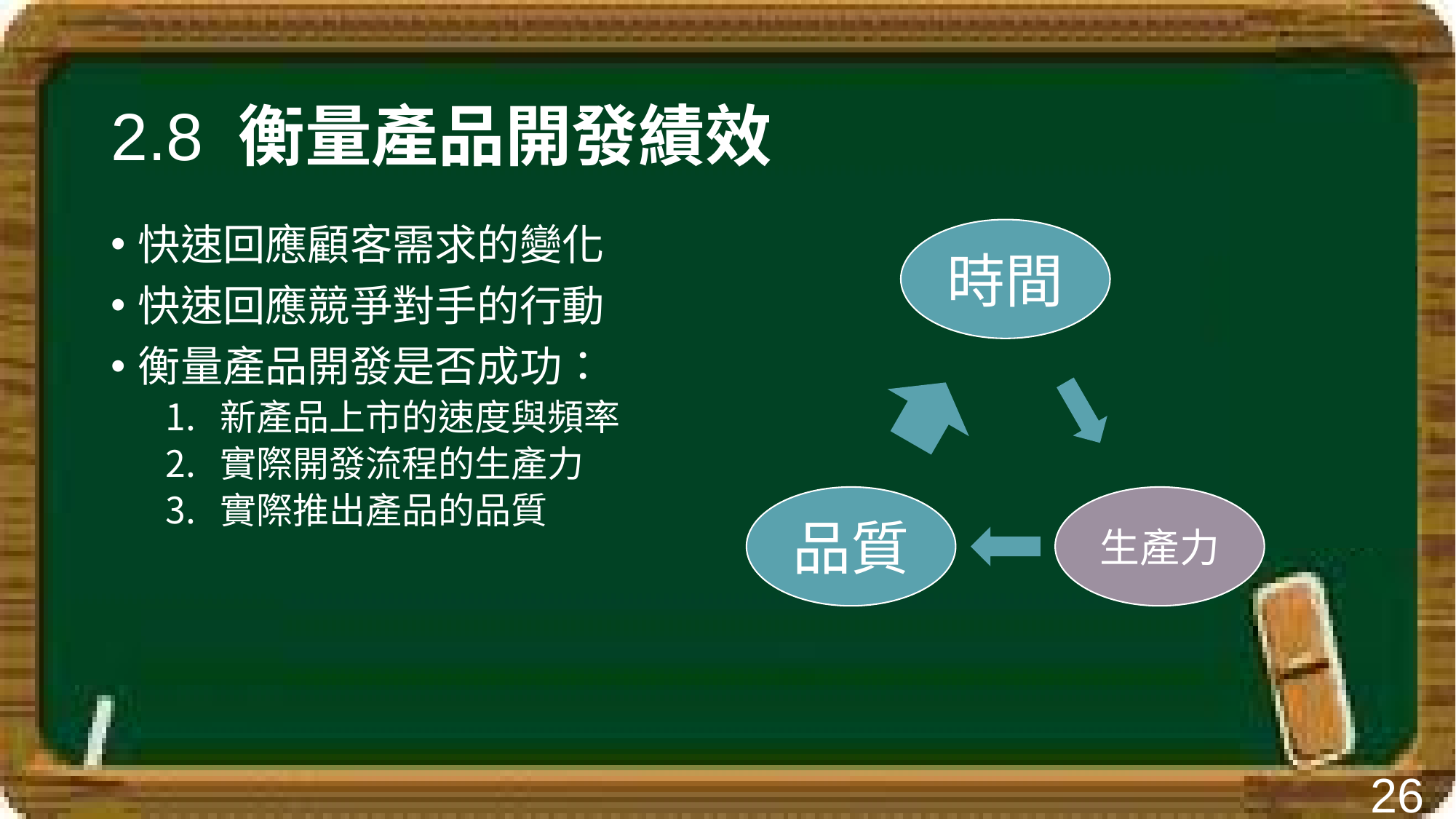

# 2.8 衡量產品開發績效
快速回應顧客需求的變化
快速回應競爭對手的行動
衡量產品開發是否成功：
新產品上市的速度與頻率
實際開發流程的生產力
實際推出產品的品質

時間
生產力
品質
26